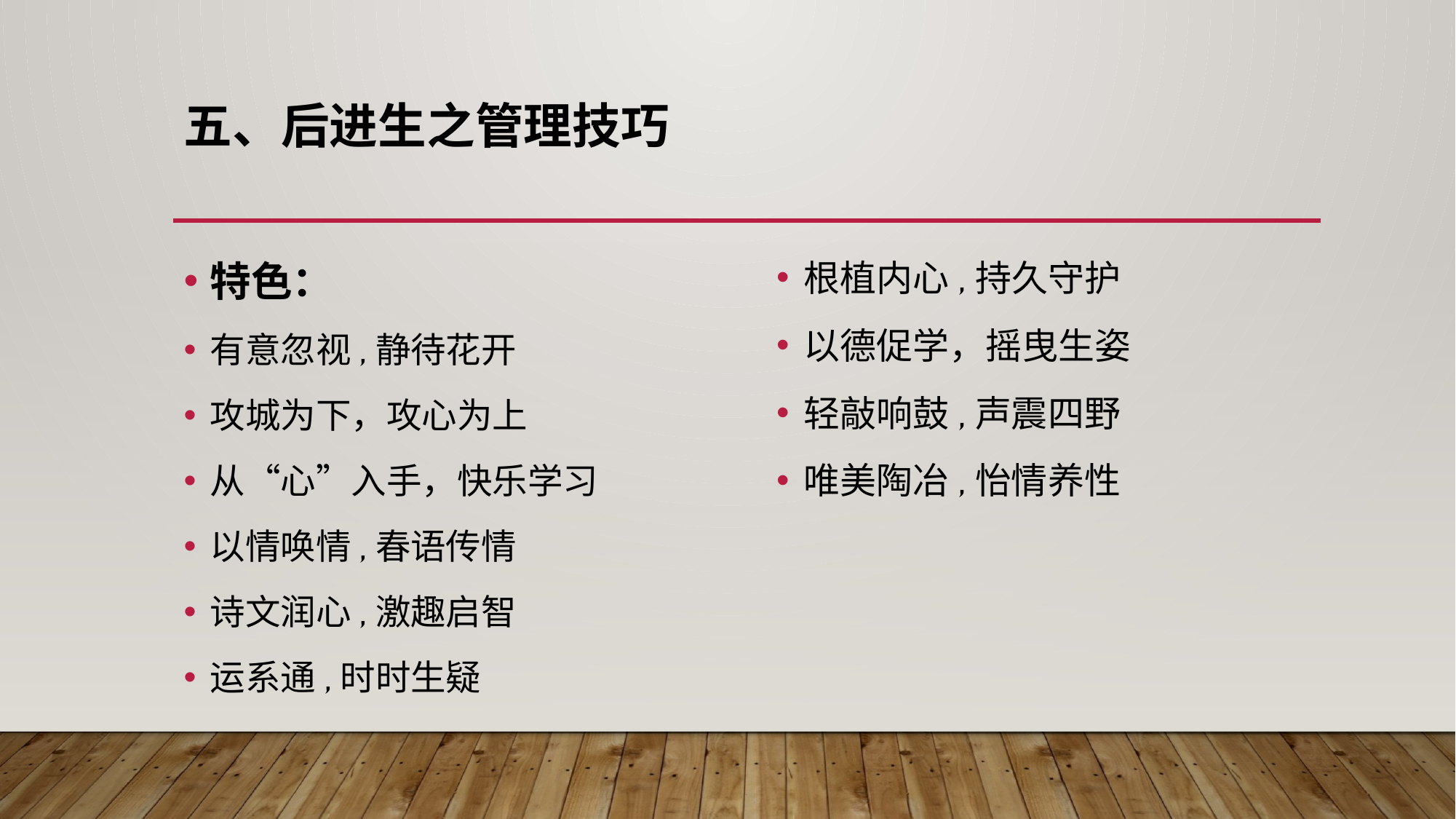

# 五、后进生之管理技巧
特色：
有意忽视,静待花开
攻城为下，攻心为上
从“心”入手，快乐学习
以情唤情,春语传情
诗文润心,激趣启智
运系通,时时生疑

根植内心,持久守护
以德促学，摇曳生姿
轻敲响鼓,声震四野
唯美陶冶,怡情养性